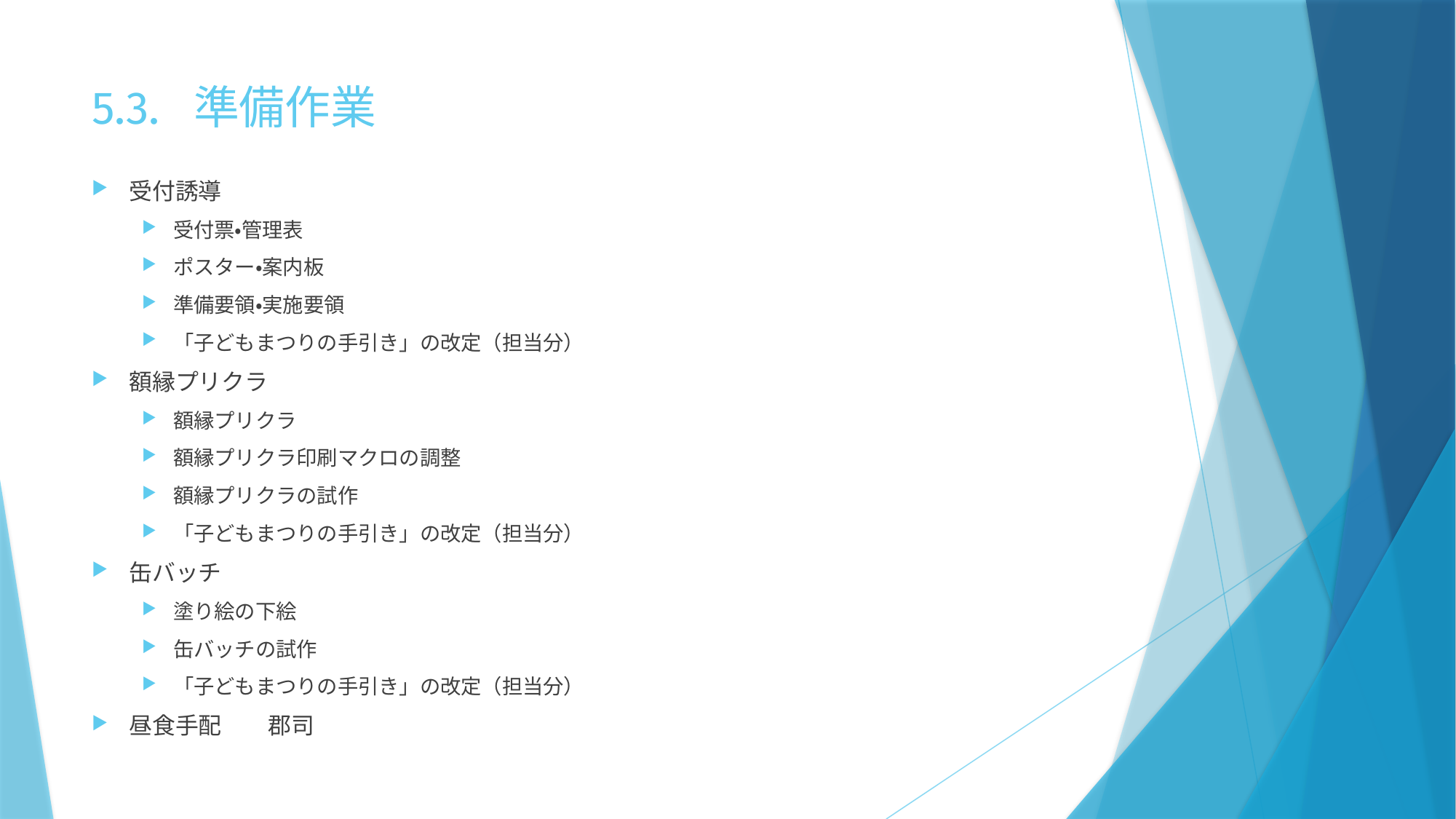

# 5.3.  準備作業
受付誘導
受付票・管理表
ポスター・案内板
準備要領・実施要領
「子どもまつりの手引き」の改定（担当分）
額縁プリクラ
額縁プリクラ
額縁プリクラ印刷マクロの調整
額縁プリクラの試作
「子どもまつりの手引き」の改定（担当分）
缶バッチ
塗り絵の下絵
缶バッチの試作
「子どもまつりの手引き」の改定（担当分）
昼食手配　　郡司